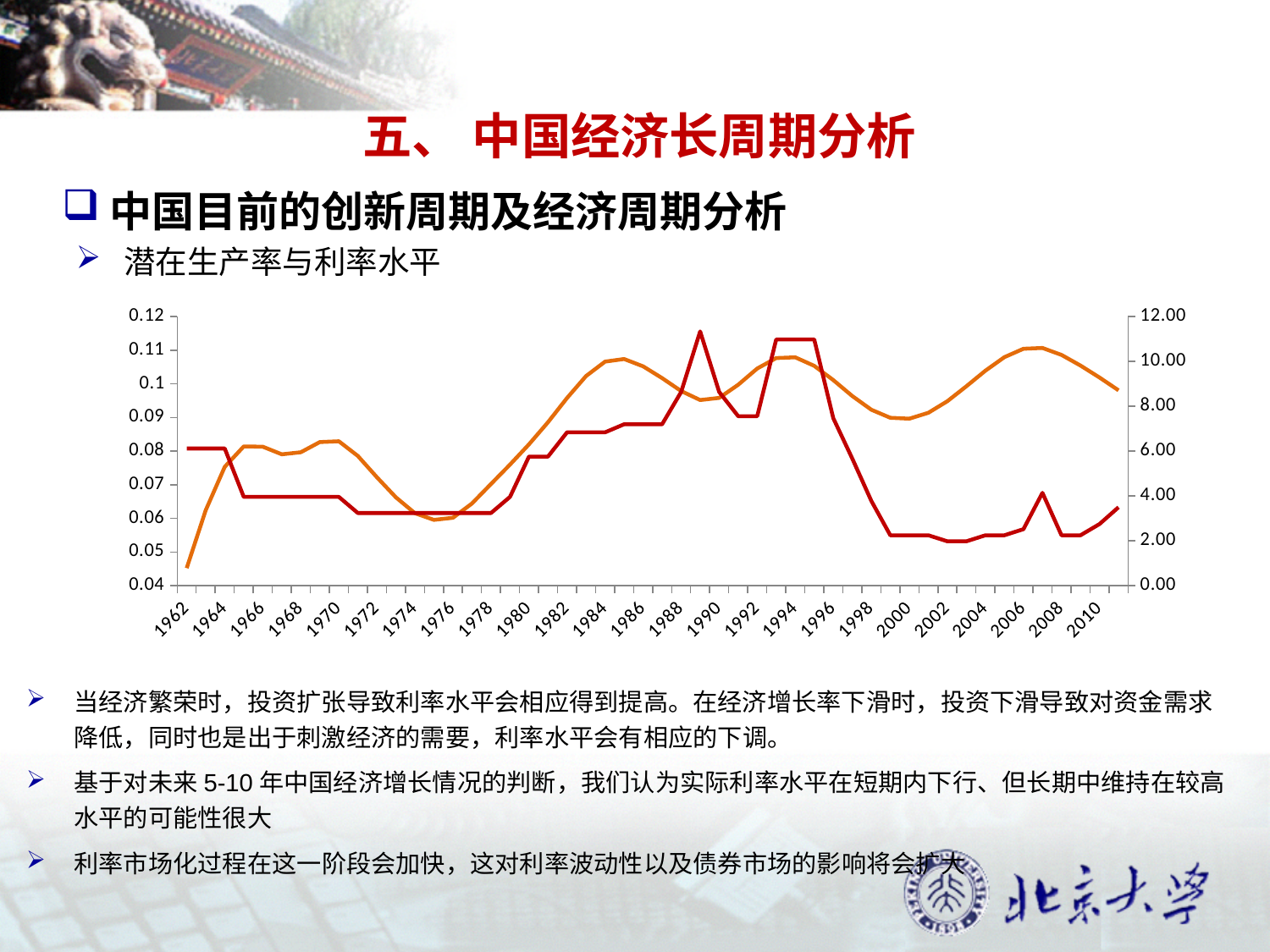

五、 中国经济长周期分析
中国目前的创新周期及经济周期分析
潜在生产率与利率水平

### Chart

| Category |  |  |
|---|---|---|
| 1962 | 0.045228975144650796 | 6.1199999999999966 |
| 1963 | 0.062416125013080914 | 6.1199999999999966 |
| 1964 | 0.0753501158757248 | 6.1199999999999966 |
| 1965 | 0.08141714372627352 | 3.96 |
| 1966 | 0.0813253999233887 | 3.96 |
| 1967 | 0.0790703900766809 | 3.96 |
| 1968 | 0.07967460379882561 | 3.96 |
| 1969 | 0.08271771509943078 | 3.96 |
| 1970 | 0.08295241383615118 | 3.96 |
| 1971 | 0.07858268126266511 | 3.24 |
| 1972 | 0.07225440207920332 | 3.24 |
| 1973 | 0.0662701537354913 | 3.24 |
| 1974 | 0.0615623375980859 | 3.24 |
| 1975 | 0.059572548884124096 | 3.24 |
| 1976 | 0.060199889306819895 | 3.24 |
| 1977 | 0.0644405586240219 | 3.24 |
| 1978 | 0.07024276102130651 | 3.24 |
| 1979 | 0.07601707833928832 | 3.96 |
| 1980 | 0.08204438197773099 | 5.76 |
| 1981 | 0.08860486020282639 | 5.76 |
| 1982 | 0.0958169260016547 | 6.84 |
| 1983 | 0.10233479795318629 | 6.84 |
| 1984 | 0.106620017596325 | 6.84 |
| 1985 | 0.10740073455184512 | 7.2 |
| 1986 | 0.10522029773666955 | 7.2 |
| 1987 | 0.10172602668564636 | 7.2 |
| 1988 | 0.0978764290241577 | 8.639999999999999 |
| 1989 | 0.09520097131015923 | 11.34 |
| 1990 | 0.0958340629406414 | 8.639999999999999 |
| 1991 | 0.0997420744601852 | 7.56 |
| 1992 | 0.10457801389574985 | 7.56 |
| 1993 | 0.10768520629588622 | 10.98 |
| 1994 | 0.107903856153313 | 10.98 |
| 1995 | 0.10536675970891644 | 10.98 |
| 1996 | 0.10113055895744602 | 7.470000000000002 |
| 1997 | 0.0963972255053002 | 5.67 |
| 1998 | 0.09232350860057419 | 3.7800000000000002 |
| 1999 | 0.08993026847115403 | 2.25 |
| 2000 | 0.08966542500090277 | 2.25 |
| 2001 | 0.09141968733483466 | 2.25 |
| 2002 | 0.09485714761793253 | 1.9800000000000042 |
| 2003 | 0.09930511050178101 | 1.9800000000000042 |
| 2004 | 0.10393659473325036 | 2.25 |
| 2005 | 0.107952414639139 | 2.25 |
| 2006 | 0.11043592075691436 | 2.52 |
| 2007 | 0.11067236703847902 | 4.14 |
| 2008 | 0.10860957060545925 | 2.25 |
| 2009 | 0.10544845389794173 | 2.25 |
| 2010 | 0.101885556531795 | 2.75 |
| 2011 | 0.09807947996697017 | 3.5 |
当经济繁荣时，投资扩张导致利率水平会相应得到提高。在经济增长率下滑时，投资下滑导致对资金需求降低，同时也是出于刺激经济的需要，利率水平会有相应的下调。
基于对未来5-10年中国经济增长情况的判断，我们认为实际利率水平在短期内下行、但长期中维持在较高水平的可能性很大
利率市场化过程在这一阶段会加快，这对利率波动性以及债券市场的影响将会扩大